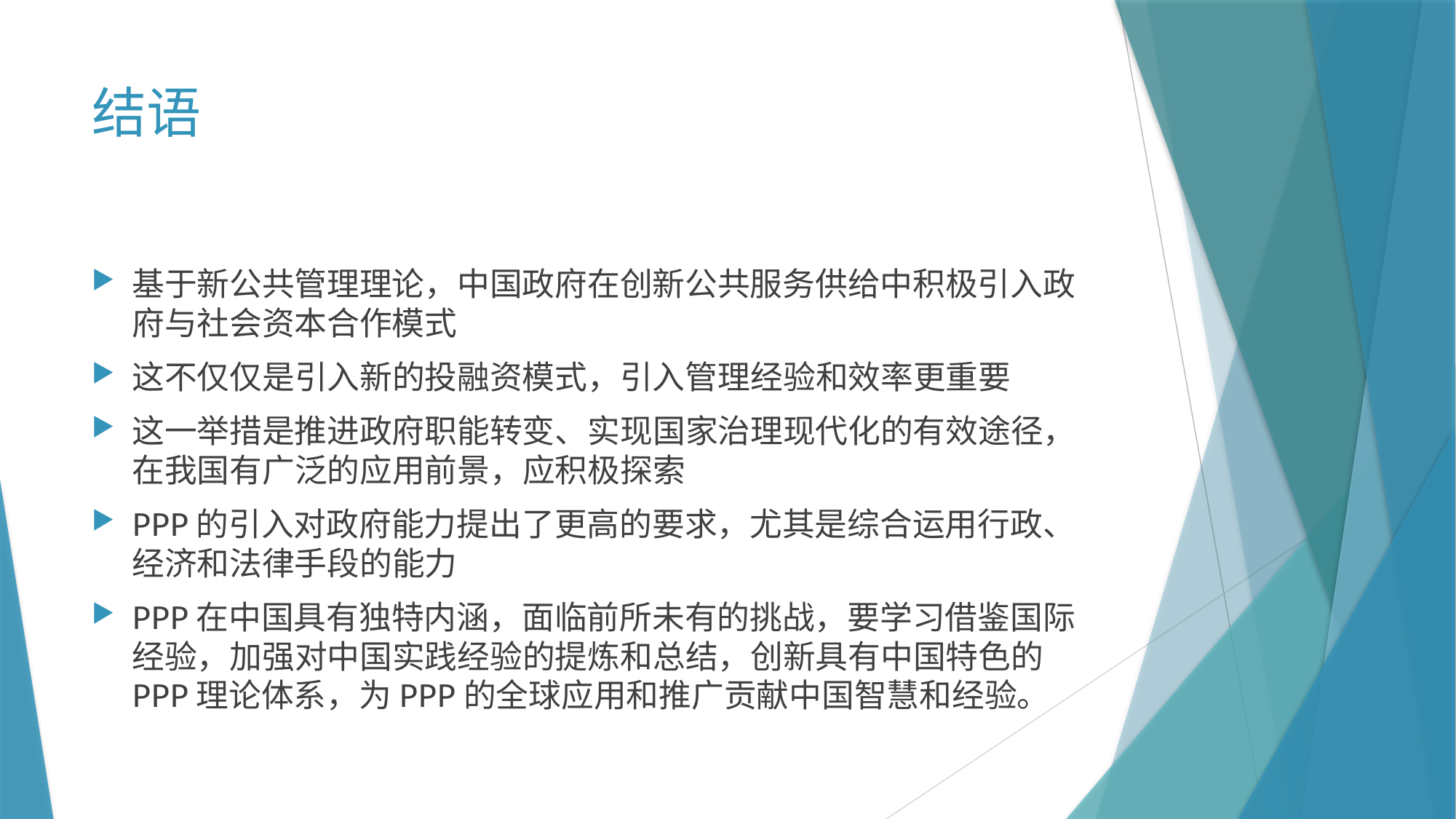

# 结语
基于新公共管理理论，中国政府在创新公共服务供给中积极引入政府与社会资本合作模式
这不仅仅是引入新的投融资模式，引入管理经验和效率更重要
这一举措是推进政府职能转变、实现国家治理现代化的有效途径，在我国有广泛的应用前景，应积极探索
PPP的引入对政府能力提出了更高的要求，尤其是综合运用行政、经济和法律手段的能力
PPP在中国具有独特内涵，面临前所未有的挑战，要学习借鉴国际经验，加强对中国实践经验的提炼和总结，创新具有中国特色的PPP理论体系，为PPP的全球应用和推广贡献中国智慧和经验。